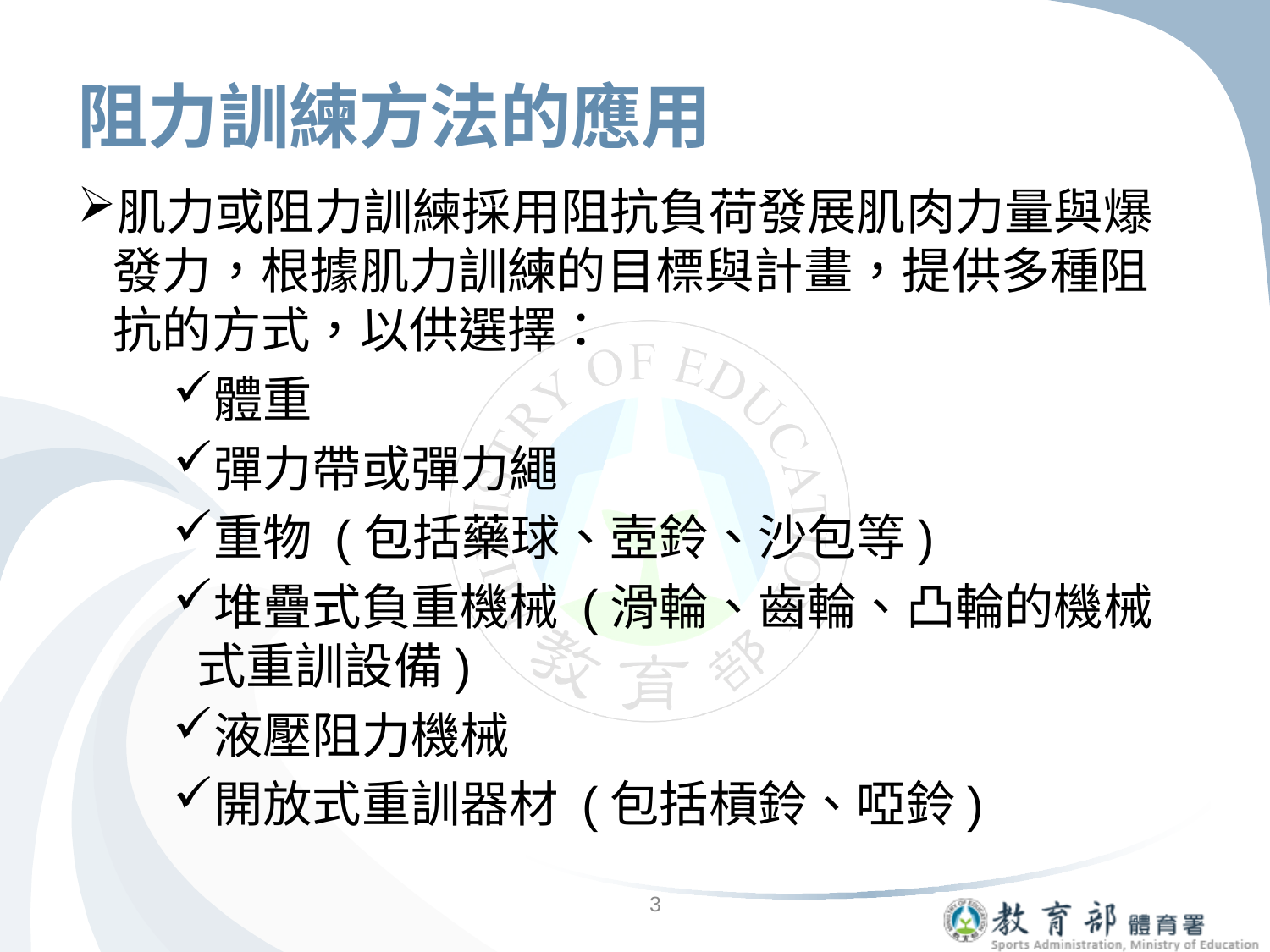

# 阻力訓練方法的應用
肌力或阻力訓練採用阻抗負荷發展肌肉力量與爆發力，根據肌力訓練的目標與計畫，提供多種阻抗的方式，以供選擇：
體重
彈力帶或彈力繩
重物 (包括藥球、壺鈴、沙包等)
堆疊式負重機械 (滑輪、齒輪、凸輪的機械式重訓設備)
液壓阻力機械
開放式重訓器材 (包括槓鈴、啞鈴)
3